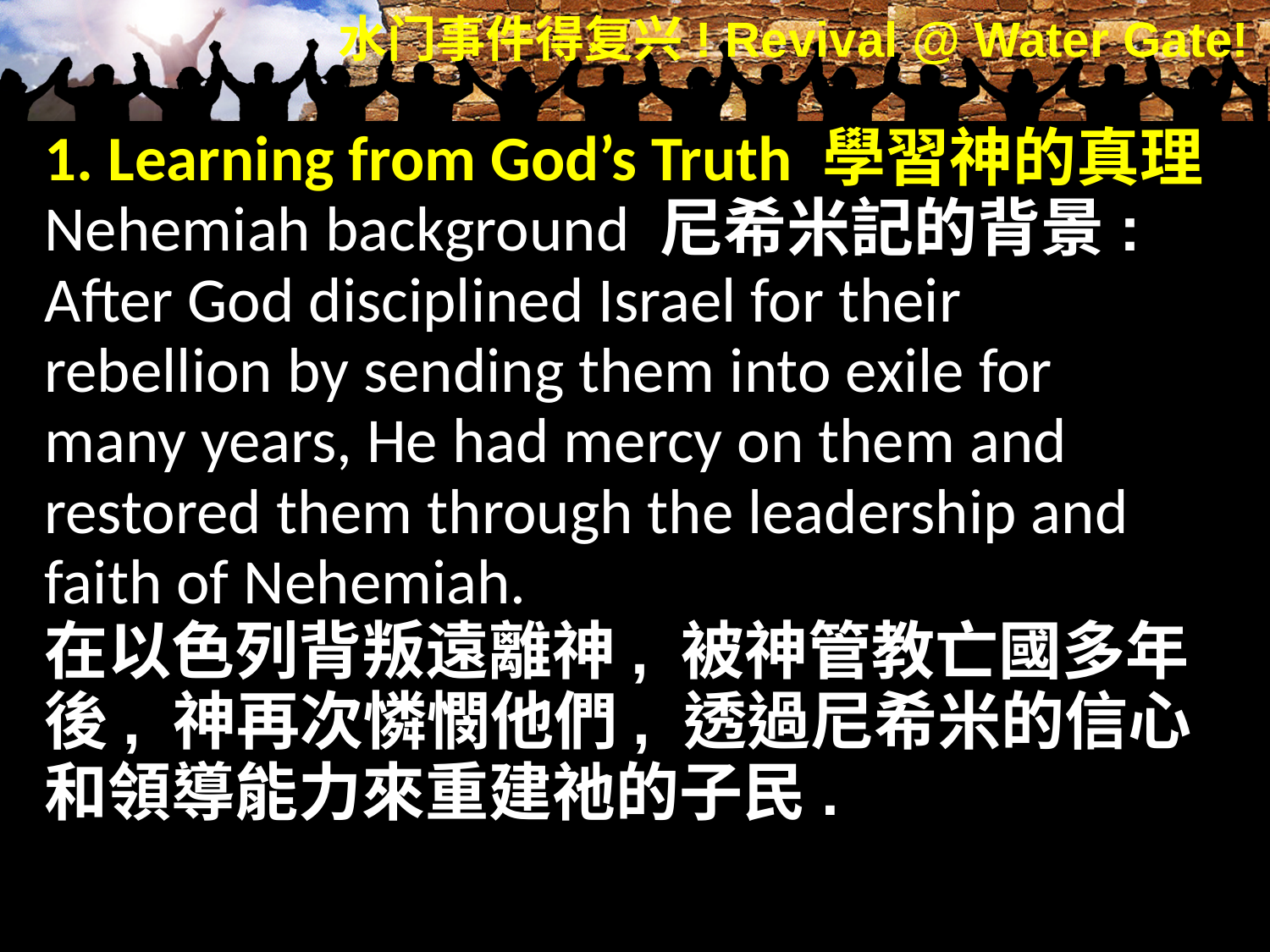

1. Learning from God’s Truth 學習神的真理
Nehemiah background 尼希米記的背景:
After God disciplined Israel for their rebellion by sending them into exile for many years, He had mercy on them and restored them through the leadership and faith of Nehemiah.
在以色列背叛遠離神, 被神管教亡國多年後, 神再次憐憫他們, 透過尼希米的信心和領導能力來重建祂的子民.